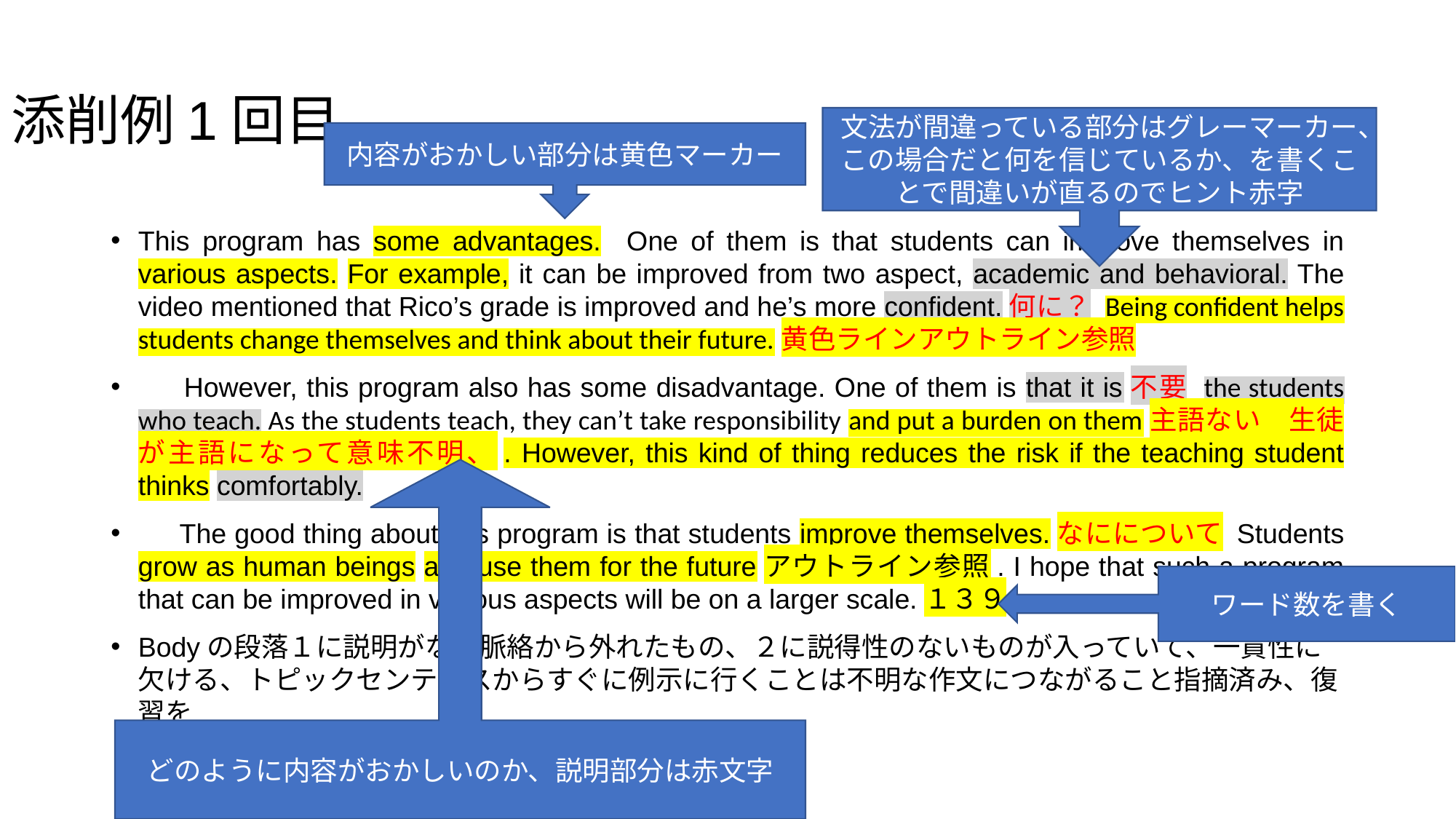

# 添削例1回目
文法が間違っている部分はグレーマーカー、この場合だと何を信じているか、を書くことで間違いが直るのでヒント赤字
内容がおかしい部分は黄色マーカー
This program has some advantages.  One of them is that students can improve themselves in various aspects. For example, it can be improved from two aspect, academic and behavioral. The video mentioned that Rico’s grade is improved and he’s more confident.何に？ Being confident helps students change themselves and think about their future.黄色ラインアウトライン参照
     However, this program also has some disadvantage. One of them is that it is不要 the students who teach. As the students teach, they can’t take responsibility and put a burden on them主語ない　生徒が主語になって意味不明、. However, this kind of thing reduces the risk if the teaching student thinks comfortably.
     The good thing about this program is that students improve themselves.なにについて Students grow as human beings and use them for the futureアウトライン参照. I hope that such a program that can be improved in various aspects will be on a larger scale.１３９
Bodyの段落１に説明がなく脈絡から外れたもの、２に説得性のないものが入っていて、一貫性に欠ける、トピックセンテンスからすぐに例示に行くことは不明な作文につながること指摘済み、復習を
どのように内容がおかしいのか、説明部分は赤文字
ワード数を書く